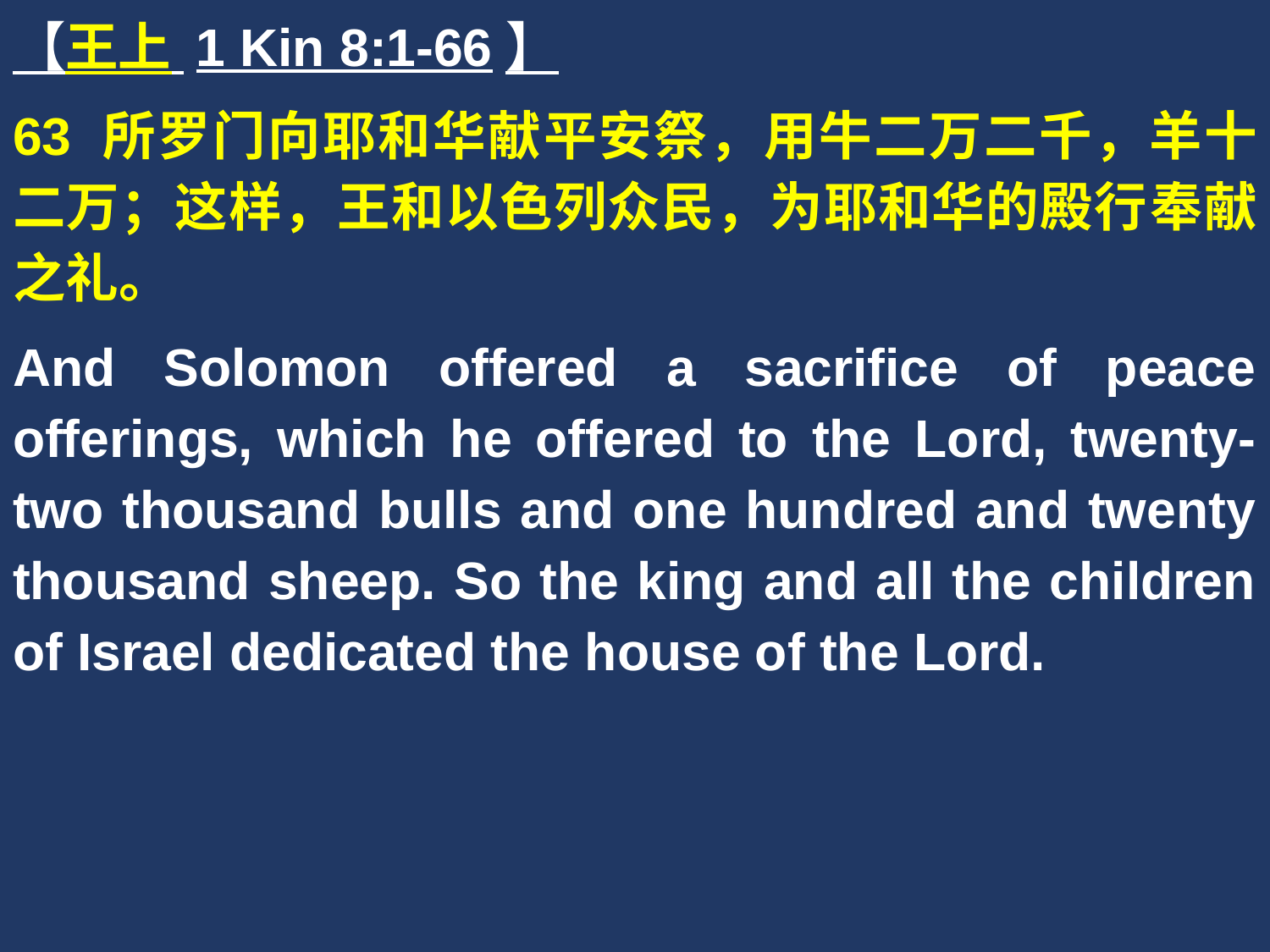

【王上 1 Kin 8:1-66】
63 所罗门向耶和华献平安祭，用牛二万二千，羊十二万；这样，王和以色列众民，为耶和华的殿行奉献之礼。
And Solomon offered a sacrifice of peace offerings, which he offered to the Lord, twenty-two thousand bulls and one hundred and twenty thousand sheep. So the king and all the children of Israel dedicated the house of the Lord.